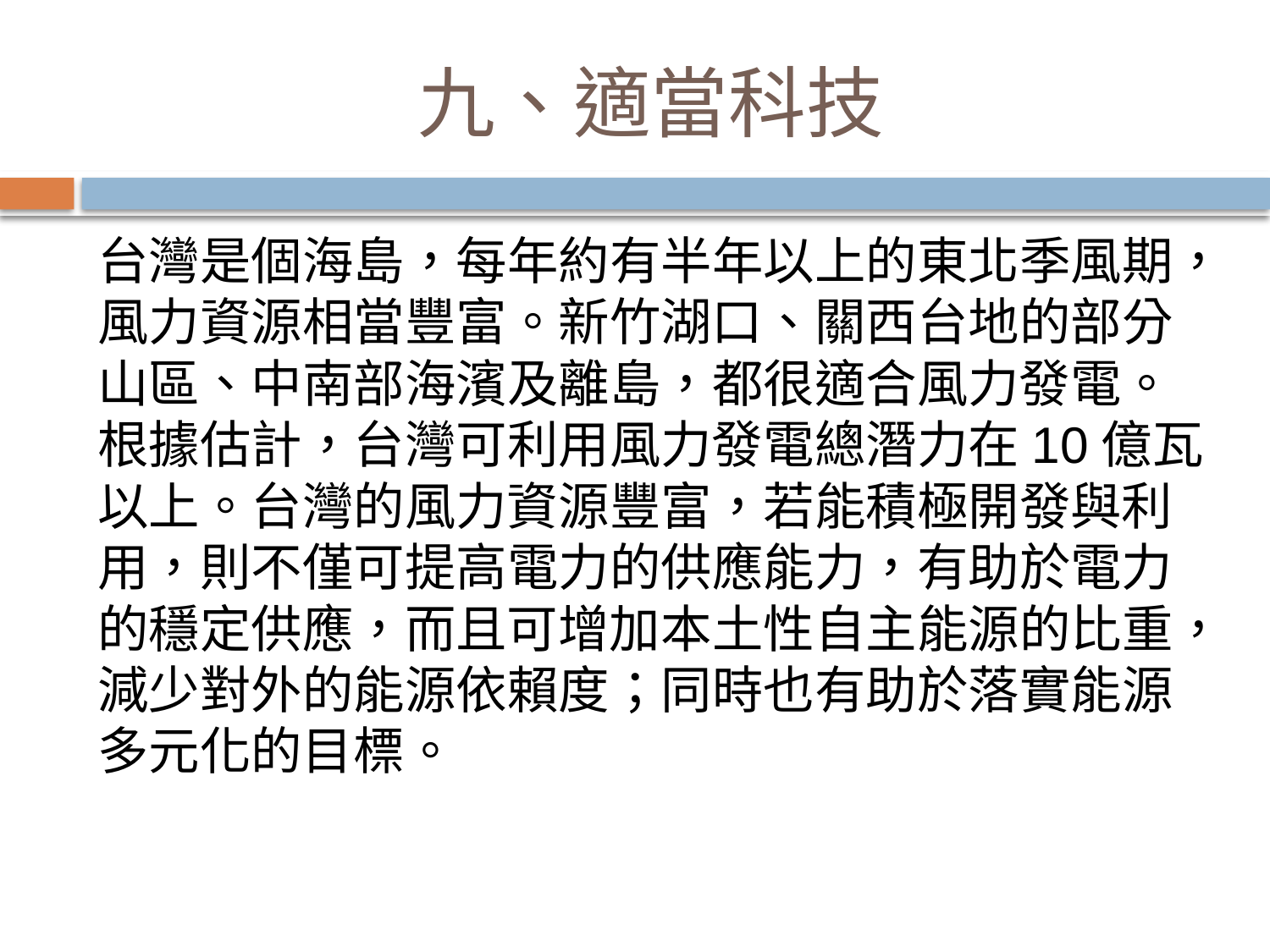

# 九、適當科技
台灣是個海島，每年約有半年以上的東北季風期，風力資源相當豐富。新竹湖口、關西台地的部分山區、中南部海濱及離島，都很適合風力發電。根據估計，台灣可利用風力發電總潛力在10億瓦以上。台灣的風力資源豐富，若能積極開發與利用，則不僅可提高電力的供應能力，有助於電力的穩定供應，而且可增加本土性自主能源的比重，減少對外的能源依賴度；同時也有助於落實能源多元化的目標。